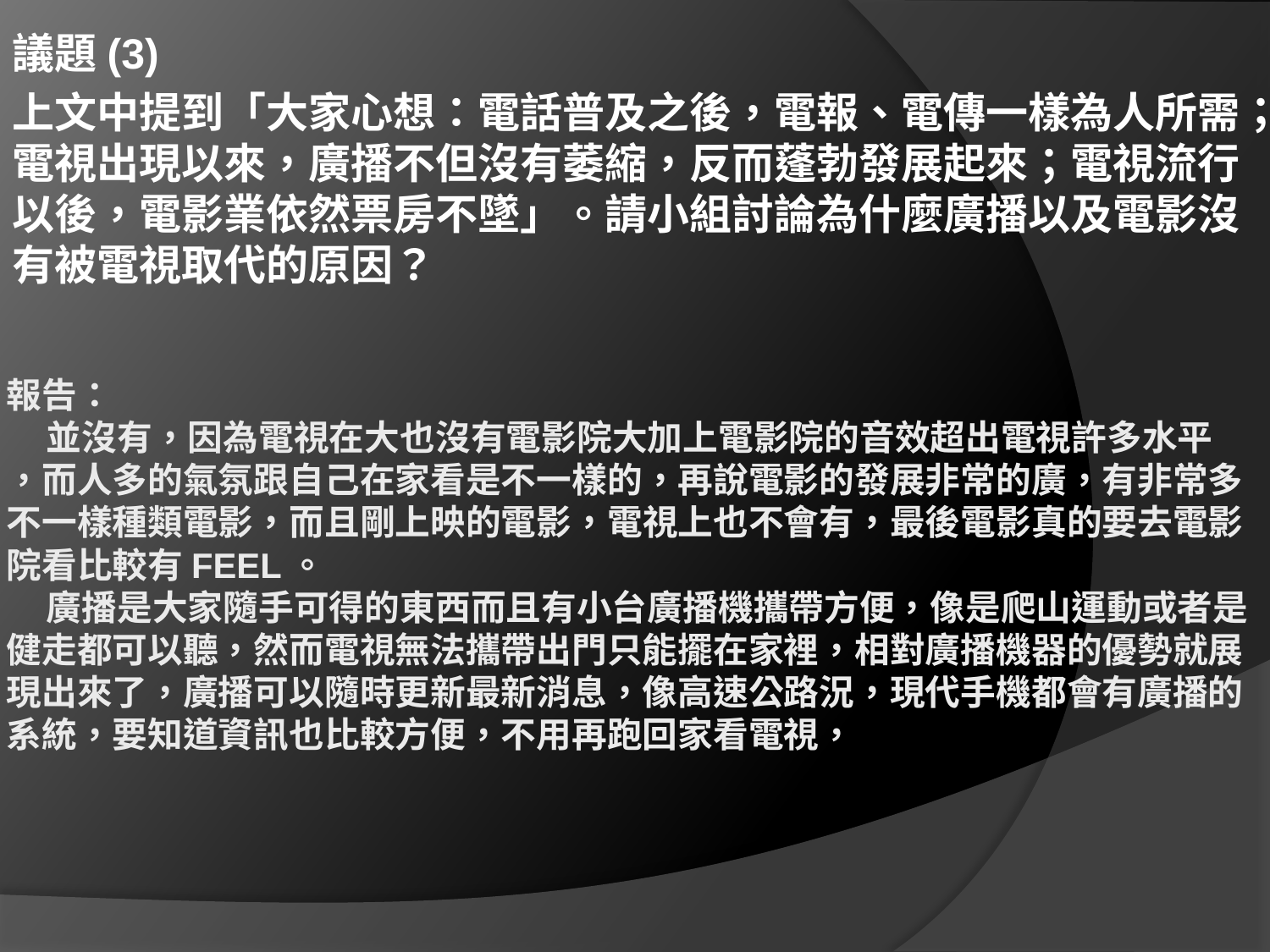

議題(3)
上文中提到「大家心想：電話普及之後，電報、電傳一樣為人所需；電視出現以來，廣播不但沒有萎縮，反而蓬勃發展起來；電視流行以後，電影業依然票房不墜」。請小組討論為什麼廣播以及電影沒有被電視取代的原因？
# 報告： 並沒有，因為電視在大也沒有電影院大加上電影院的音效超出電視許多水平 ，而人多的氣氛跟自己在家看是不一樣的，再說電影的發展非常的廣，有非常多不一樣種類電影，而且剛上映的電影，電視上也不會有，最後電影真的要去電影院看比較有feel。 廣播是大家隨手可得的東西而且有小台廣播機攜帶方便，像是爬山運動或者是健走都可以聽，然而電視無法攜帶出門只能擺在家裡，相對廣播機器的優勢就展現出來了，廣播可以隨時更新最新消息，像高速公路況，現代手機都會有廣播的系統，要知道資訊也比較方便，不用再跑回家看電視，